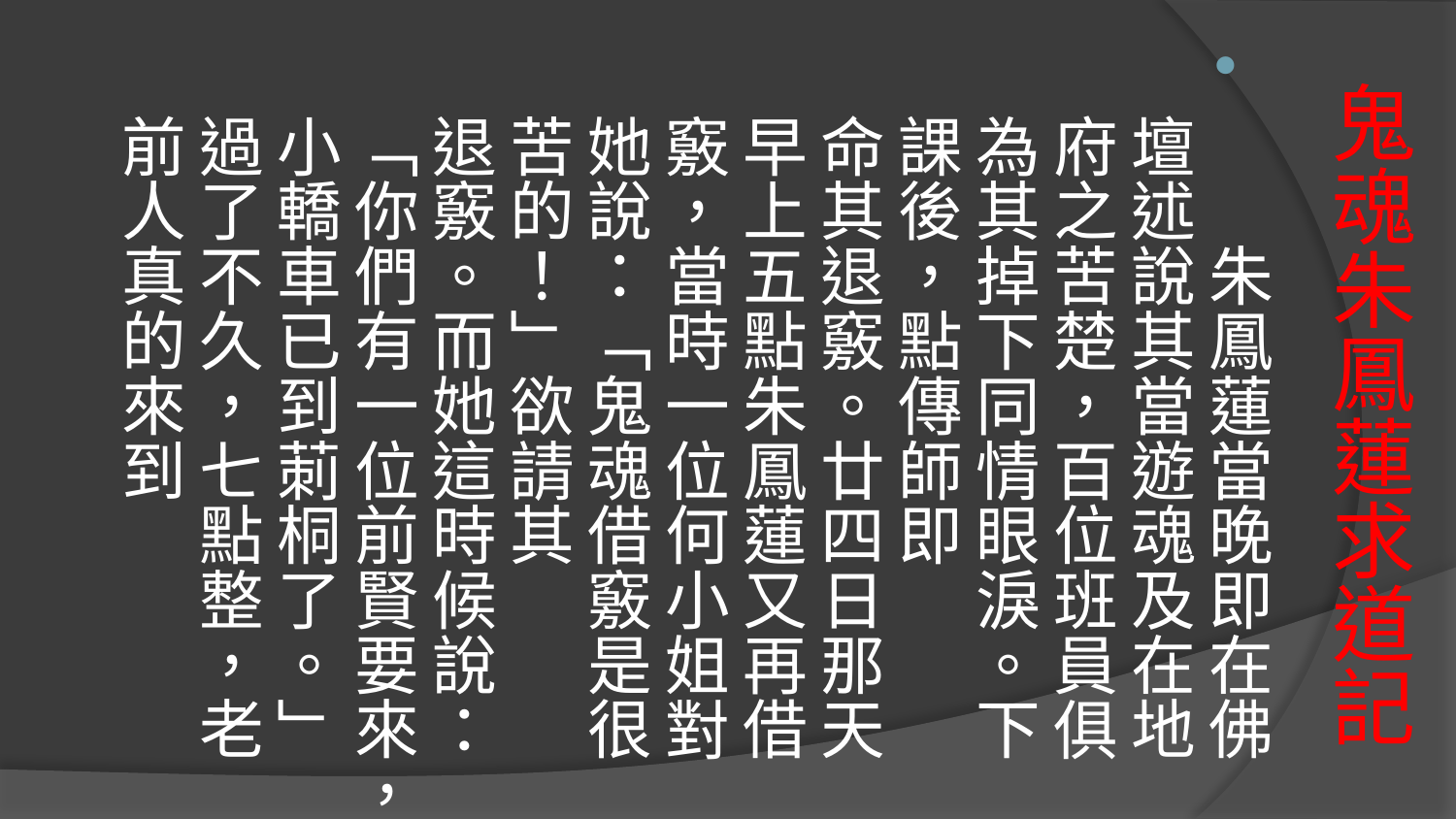

朱鳳蓮當晚即在佛壇述說其當遊魂及在地府之苦楚，百位班員俱為其掉下同情眼淚。下課後，點傳師即
命其退竅。廿四日那天早上五點朱鳳蓮又再借竅，當時一位何小姐對她說：「鬼魂借竅是很苦的！」欲請其
退竅。而她這時候說：「你們有一位前賢要來，小轎車已到莿桐了。」過了不久，七點整，老前人真的來到
# 鬼魂朱鳳蓮求道記